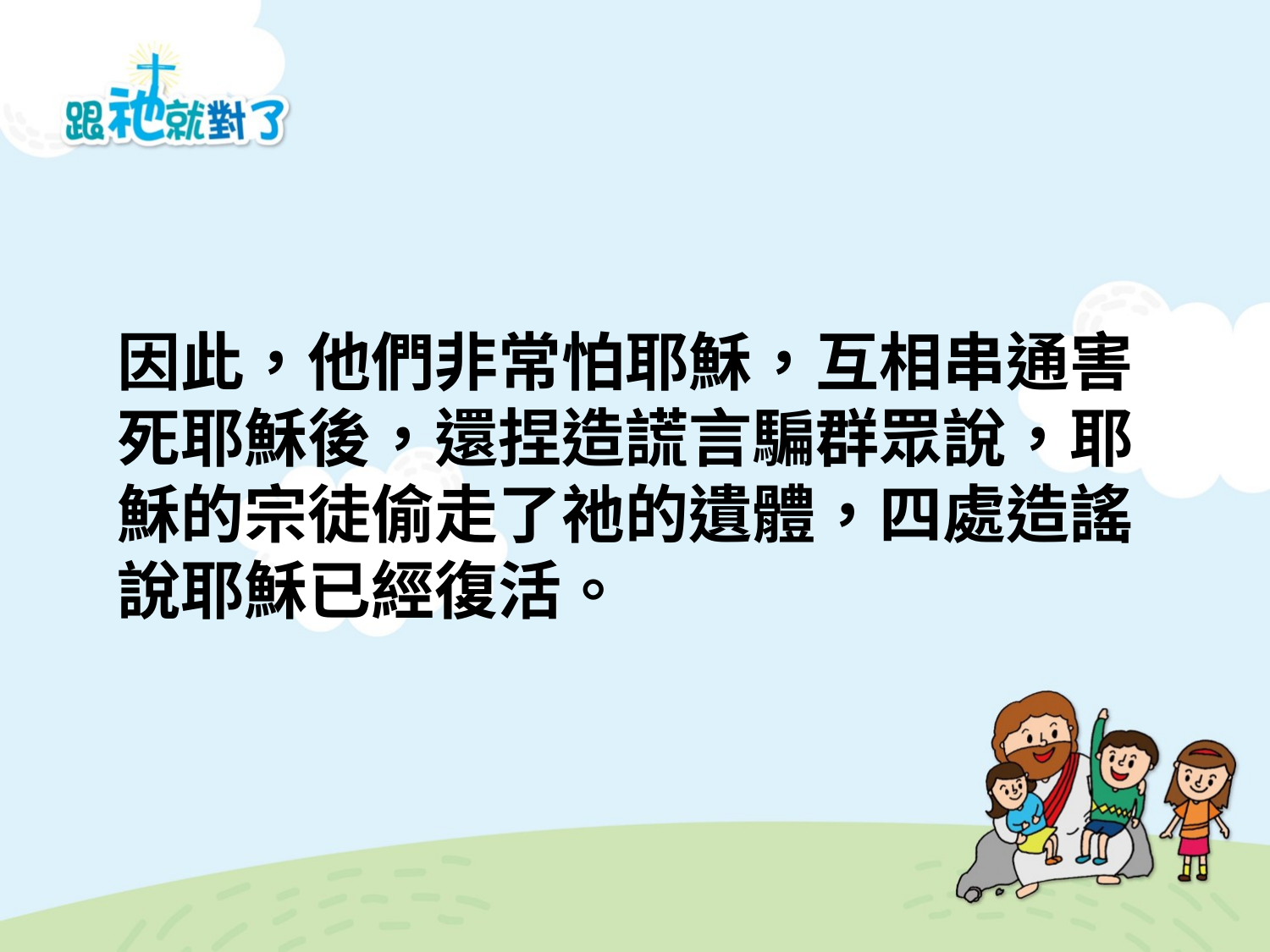

因此，他們非常怕耶穌，互相串通害死耶穌後，還捏造謊言騙群眾說，耶穌的宗徒偷走了祂的遺體，四處造謠說耶穌已經復活。